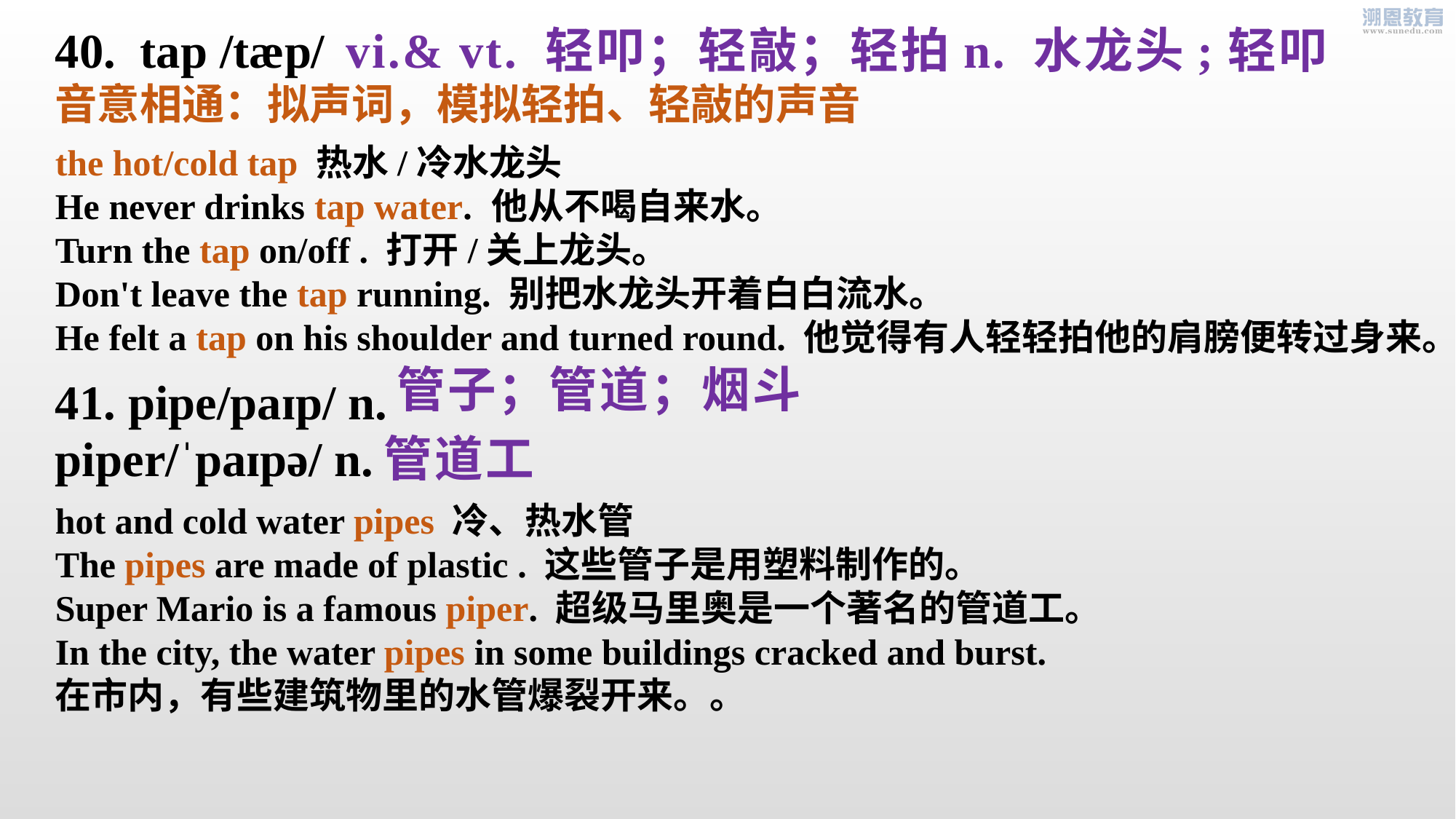

40.  tap /tæp/
vi.& vt. 轻叩；轻敲；轻拍n. 水龙头;轻叩
音意相通：拟声词，模拟轻拍、轻敲的声音
the hot/cold tap 热水/冷水龙头
He never drinks tap water.	他从不喝自来水。
Turn the tap on/off . 打开/关上龙头。
Don't leave the tap running. 别把水龙头开着白白流水。
He felt a tap on his shoulder and turned round. 他觉得有人轻轻拍他的肩膀便转过身来。
管子；管道；烟斗
41. pipe/paɪp/ n.
piper/ˈpaɪpə/ n.
管道工
hot and cold water pipes 冷、热水管
The pipes are made of plastic . 这些管子是用塑料制作的。
Super Mario is a famous piper. 超级马里奥是一个著名的管道工。
In the city, the water pipes in some buildings cracked and burst.
在市内，有些建筑物里的水管爆裂开来。。